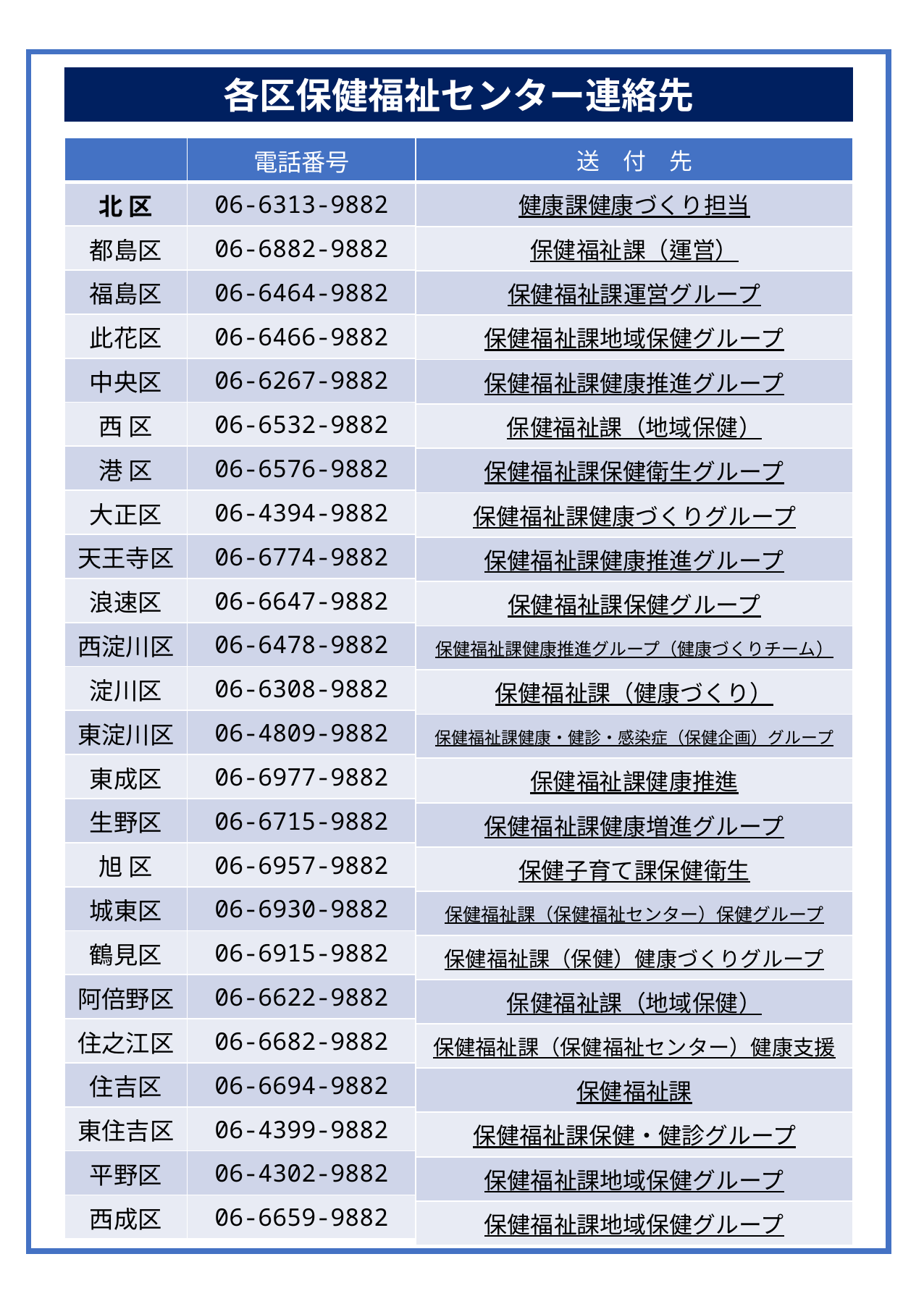

各区保健福祉センター連絡先
|  |
| --- |
| 北 区 |
| 都島区 |
| 福島区 |
| 此花区 |
| 中央区 |
| 西 区 |
| 港 区 |
| 大正区 |
| 天王寺区 |
| 浪速区 |
| 西淀川区 |
| 淀川区 |
| 東淀川区 |
| 東成区 |
| 生野区 |
| 旭 区 |
| 城東区 |
| 鶴見区 |
| 阿倍野区 |
| 住之江区 |
| 住吉区 |
| 東住吉区 |
| 平野区 |
| 西成区 |
| 電話番号 |
| --- |
| 06‐6313‐9882 |
| 06‐6882‐9882 |
| 06‐6464‐9882 |
| 06‐6466‐9882 |
| 06‐6267‐9882 |
| 06‐6532‐9882 |
| 06‐6576‐9882 |
| 06‐4394‐9882 |
| 06‐6774‐9882 |
| 06‐6647‐9882 |
| 06‐6478‐9882 |
| 06‐6308‐9882 |
| 06‐4809‐9882 |
| 06‐6977‐9882 |
| 06‐6715‐9882 |
| 06‐6957‐9882 |
| 06‐6930‐9882 |
| 06‐6915‐9882 |
| 06‐6622‐9882 |
| 06‐6682‐9882 |
| 06‐6694‐9882 |
| 06‐4399‐9882 |
| 06‐4302‐9882 |
| 06‐6659‐9882 |
| 送　付　先 |
| --- |
| 健康課健康づくり担当 |
| 保健福祉課（運営） |
| 保健福祉課運営グループ |
| 保健福祉課地域保健グループ |
| 保健福祉課健康推進グループ |
| 保健福祉課（地域保健） |
| 保健福祉課保健衛生グループ |
| 保健福祉課健康づくりグループ |
| 保健福祉課健康推進グループ |
| 保健福祉課保健グループ |
| 保健福祉課健康推進グループ（健康づくりチーム） |
| 保健福祉課（健康づくり） |
| 保健福祉課健康・健診・感染症（保健企画）グループ |
| 保健福祉課健康推進 |
| 保健福祉課健康増進グループ |
| 保健子育て課保健衛生 |
| 保健福祉課（保健福祉センター）保健グループ |
| 保健福祉課（保健）健康づくりグループ |
| 保健福祉課（地域保健） |
| 保健福祉課（保健福祉センター）健康支援 |
| 保健福祉課 |
| 保健福祉課保健・健診グループ |
| 保健福祉課地域保健グループ |
| 保健福祉課地域保健グループ |